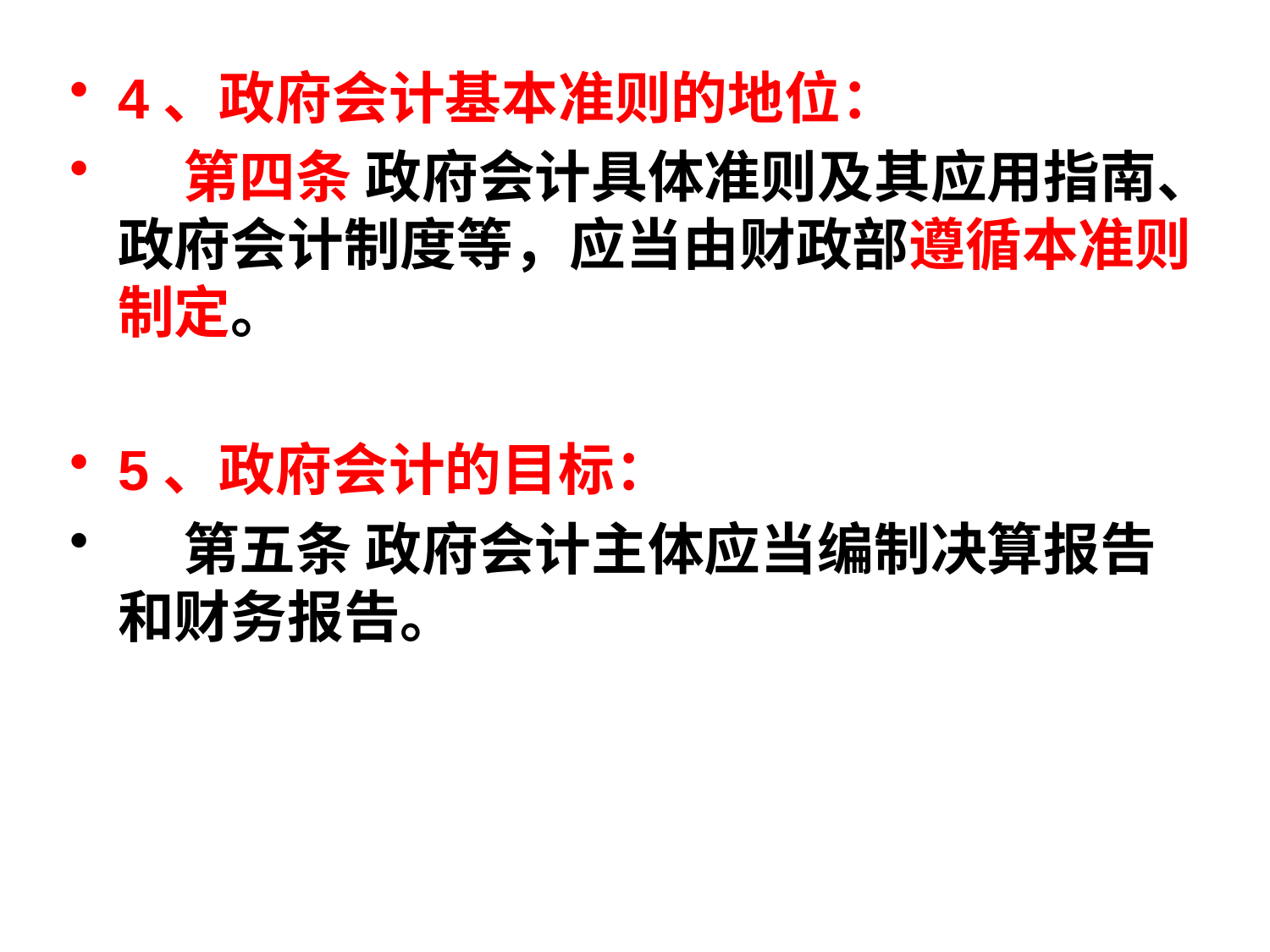

4、政府会计基本准则的地位：
    第四条 政府会计具体准则及其应用指南、政府会计制度等，应当由财政部遵循本准则制定。

5、政府会计的目标：
    第五条 政府会计主体应当编制决算报告和财务报告。